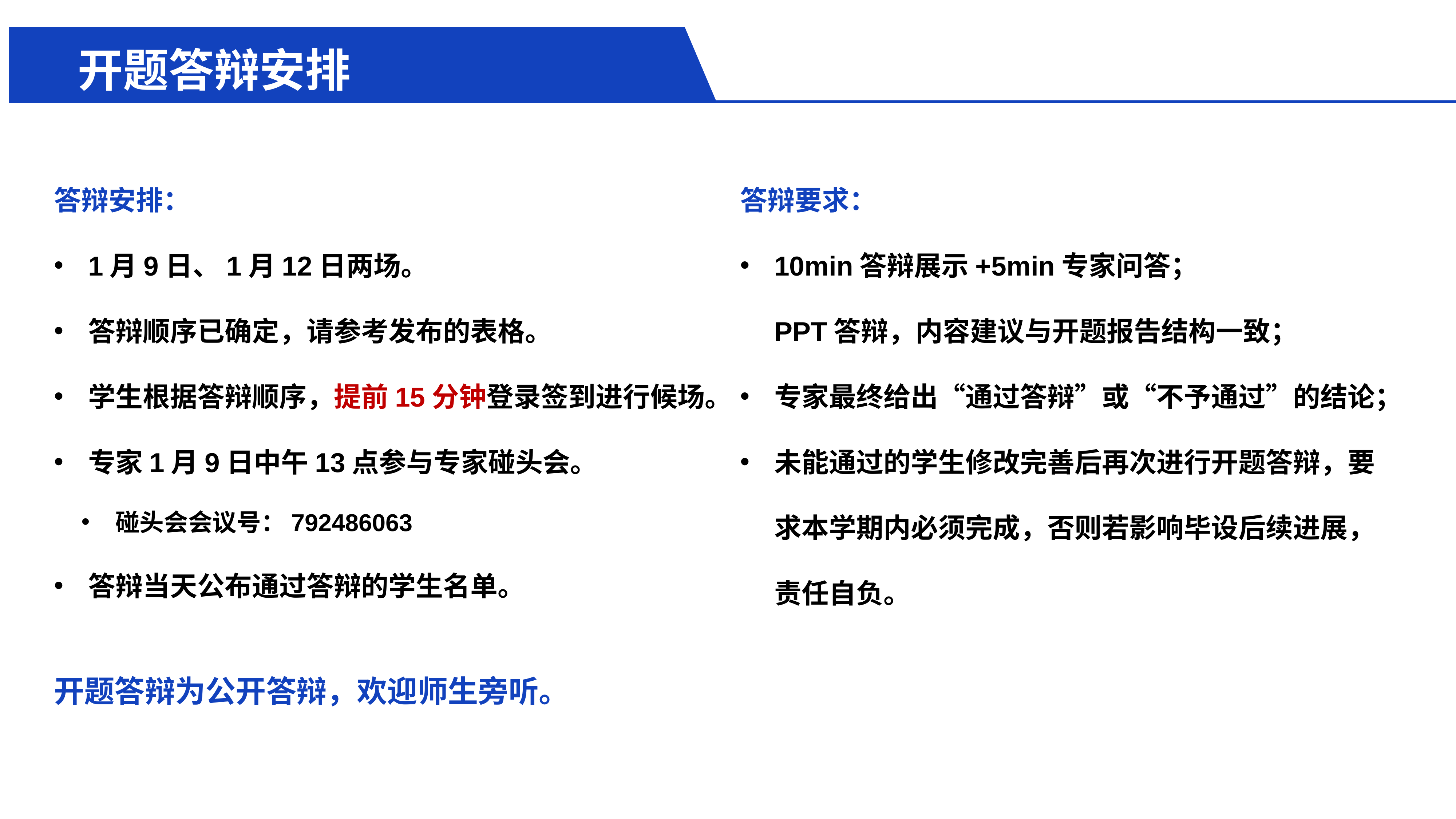

开题答辩安排
答辩安排：
1月9日、1月12日两场。
答辩顺序已确定，请参考发布的表格。
学生根据答辩顺序，提前15分钟登录签到进行候场。
专家1月9日中午13点参与专家碰头会。
碰头会会议号：792486063
答辩当天公布通过答辩的学生名单。
答辩要求：
10min答辩展示+5min专家问答；
PPT答辩，内容建议与开题报告结构一致；
专家最终给出“通过答辩”或“不予通过”的结论；
未能通过的学生修改完善后再次进行开题答辩，要求本学期内必须完成，否则若影响毕设后续进展，责任自负。

开题答辩为公开答辩，欢迎师生旁听。